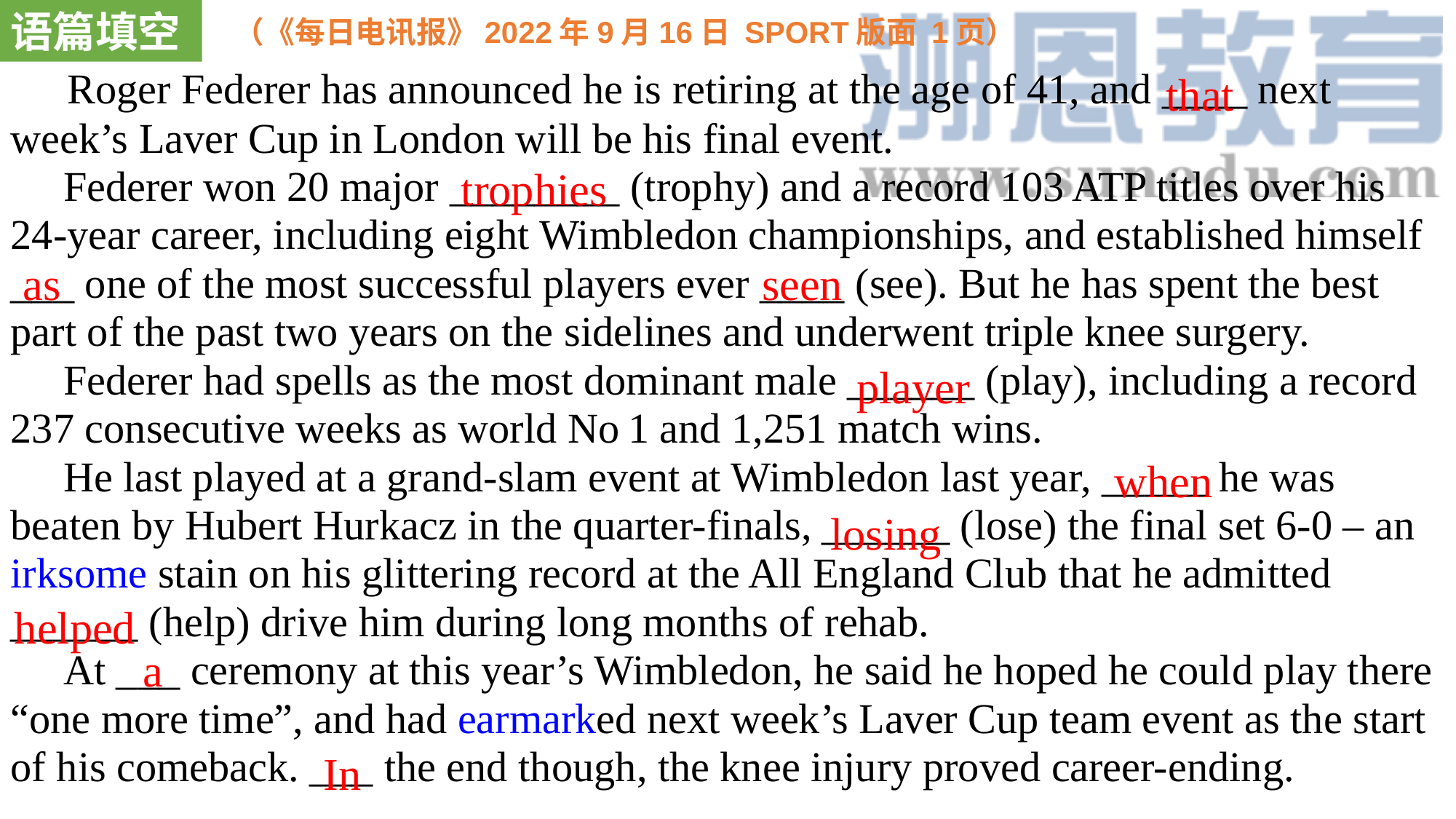

语篇填空
（《每日电讯报》2022年9月16日 SPORT版面 1页）
     Roger Federer has announced he is retiring at the age of 41, and ____ next week’s Laver Cup in London will be his final event.
     Federer won 20 major ________ (trophy) and a record 103 ATP titles over his 24-year career, including eight Wimbledon championships, and established himself ___ one of the most successful players ever ____ (see). But he has spent the best part of the past two years on the sidelines and underwent triple knee surgery.
     Federer had spells as the most dominant male ______ (play), including a record 237 consecutive weeks as world No 1 and 1,251 match wins.
     He last played at a grand-slam event at Wimbledon last year, _____ he was beaten by Hubert Hurkacz in the quarter-finals, ______ (lose) the final set 6-0 – an irksome stain on his glittering record at the All England Club that he admitted ______ (help) drive him during long months of rehab.
     At ___ ceremony at this year’s Wimbledon, he said he hoped he could play there “one more time”, and had earmarked next week’s Laver Cup team event as the start of his comeback. ___ the end though, the knee injury proved career-ending.
that
trophies
seen
as
player
when
losing
helped
a
In